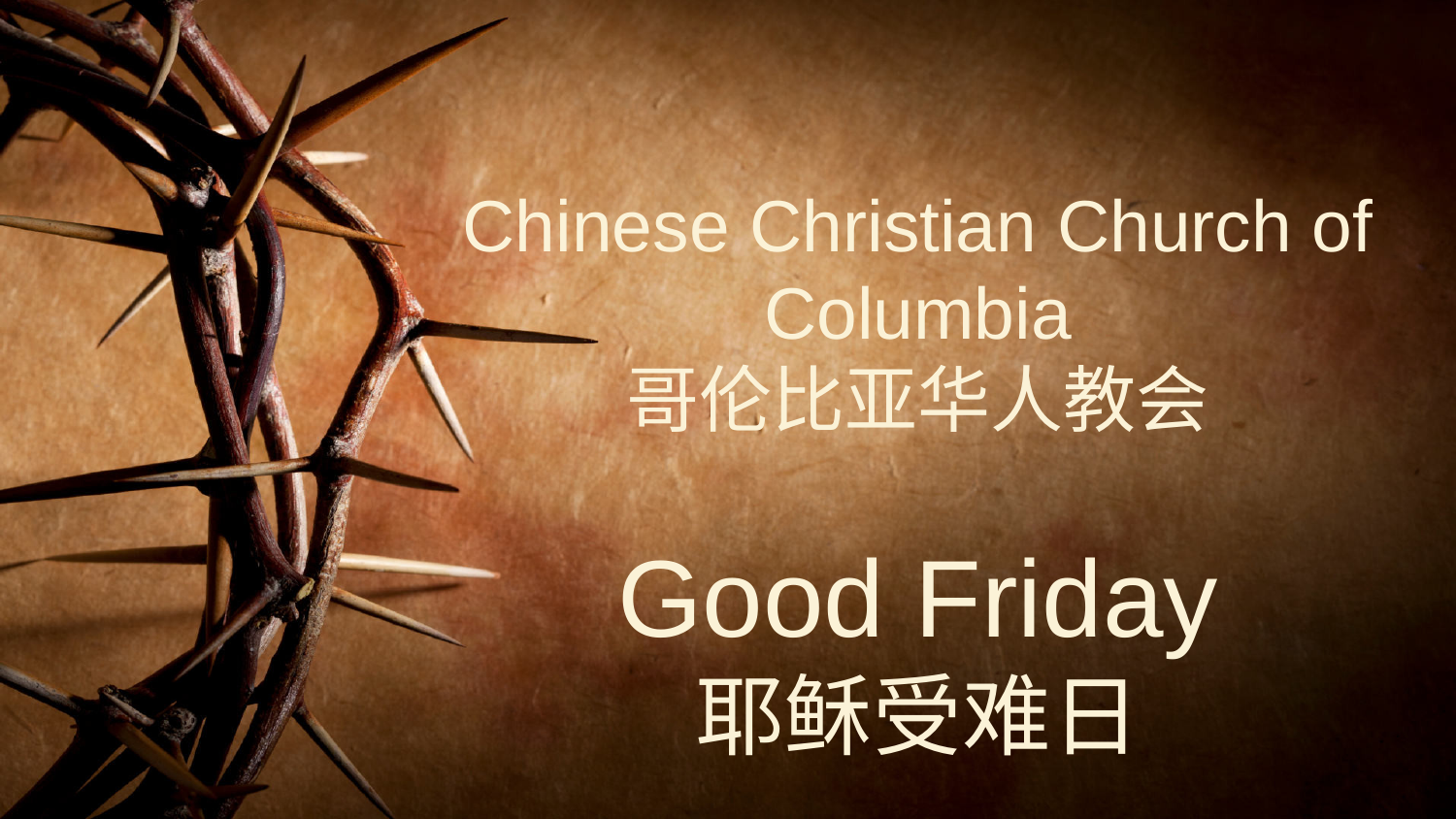

Chinese Christian Church of Columbia
哥伦比亚华人教会

Good Friday
耶稣受难日